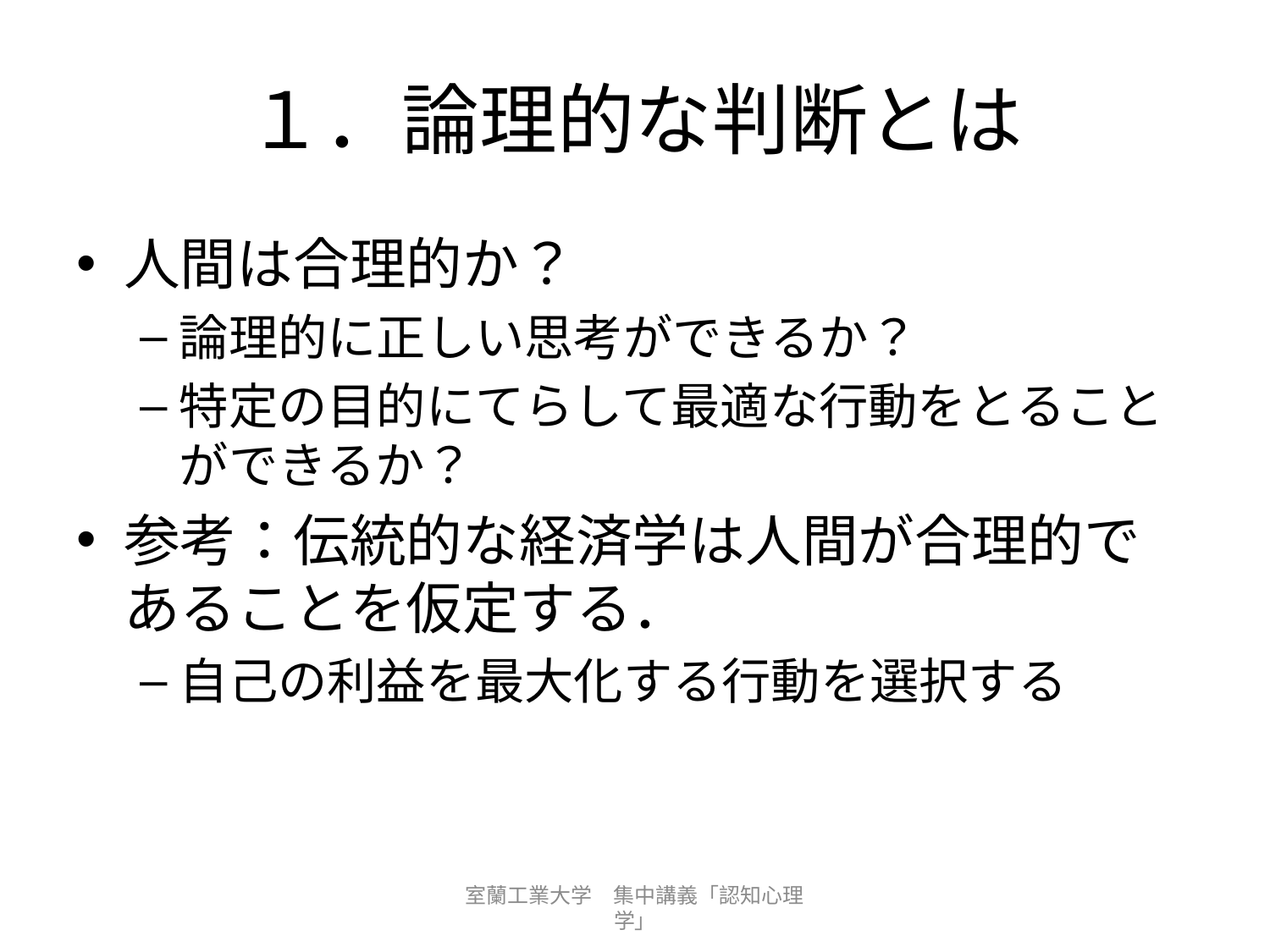

# １．論理的な判断とは
人間は合理的か？
論理的に正しい思考ができるか？
特定の目的にてらして最適な行動をとることができるか？
参考：伝統的な経済学は人間が合理的であることを仮定する．
自己の利益を最大化する行動を選択する
室蘭工業大学　集中講義「認知心理学」